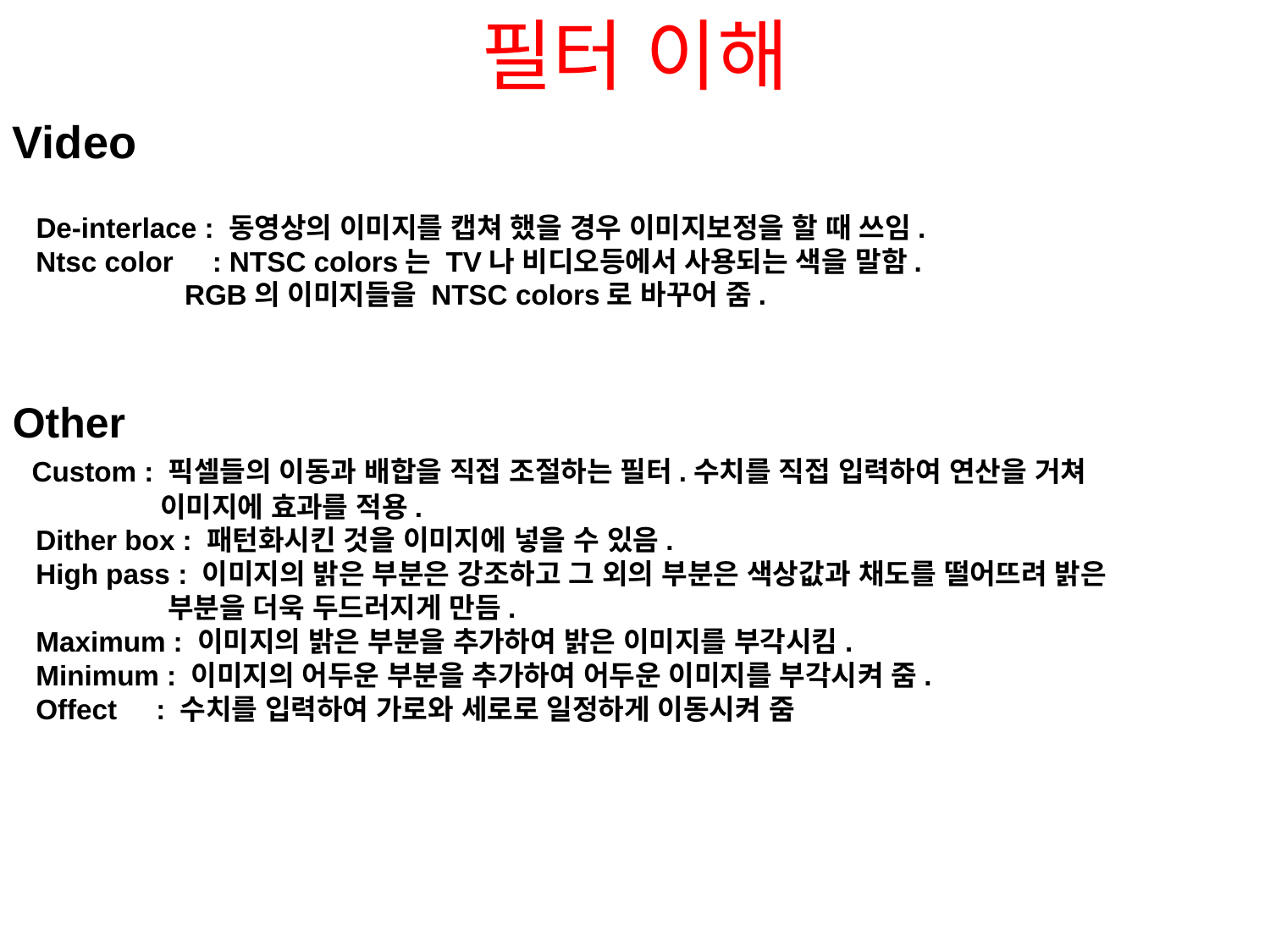

필터 이해

Video
   De-interlace : 동영상의 이미지를 캡쳐 했을 경우 이미지보정을 할 때 쓰임.
   Ntsc color     : NTSC colors는 TV나 비디오등에서 사용되는 색을 말함.
                      RGB의 이미지들을 NTSC colors로 바꾸어 줌.
Other
  Custom : 픽셀들의 이동과 배합을 직접 조절하는 필터.수치를 직접 입력하여 연산을 거쳐
                  이미지에 효과를 적용.
   Dither box : 패턴화시킨 것을 이미지에 넣을 수 있음.
   High pass : 이미지의 밝은 부분은 강조하고 그 외의 부분은 색상값과 채도를 떨어뜨려 밝은
                   부분을 더욱 두드러지게 만듬.
   Maximum : 이미지의 밝은 부분을 추가하여 밝은 이미지를 부각시킴.
   Minimum : 이미지의 어두운 부분을 추가하여 어두운 이미지를 부각시켜 줌.
   Offect     : 수치를 입력하여 가로와 세로로 일정하게 이동시켜 줌